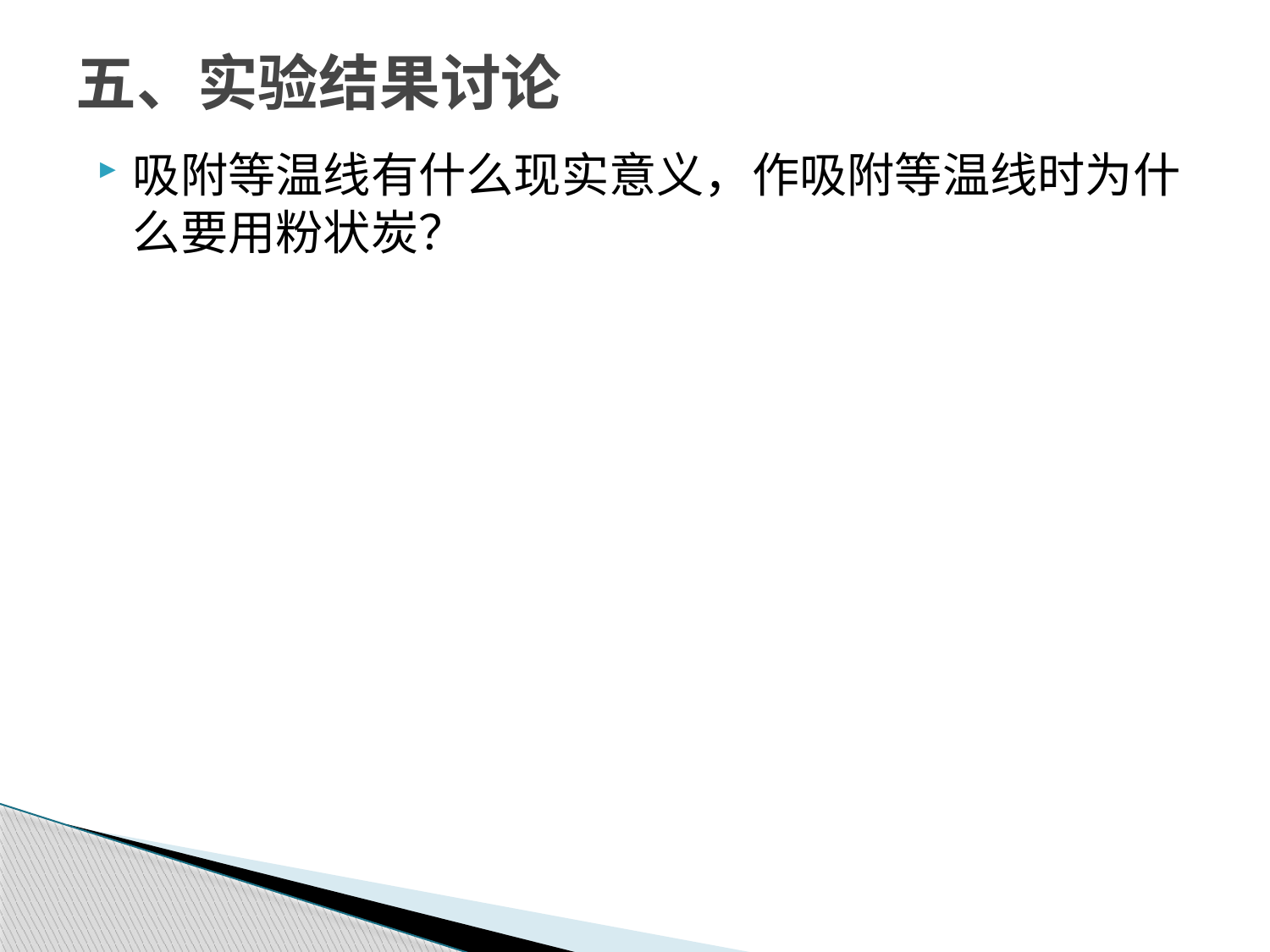

# 五、实验结果讨论
吸附等温线有什么现实意义，作吸附等温线时为什么要用粉状炭？